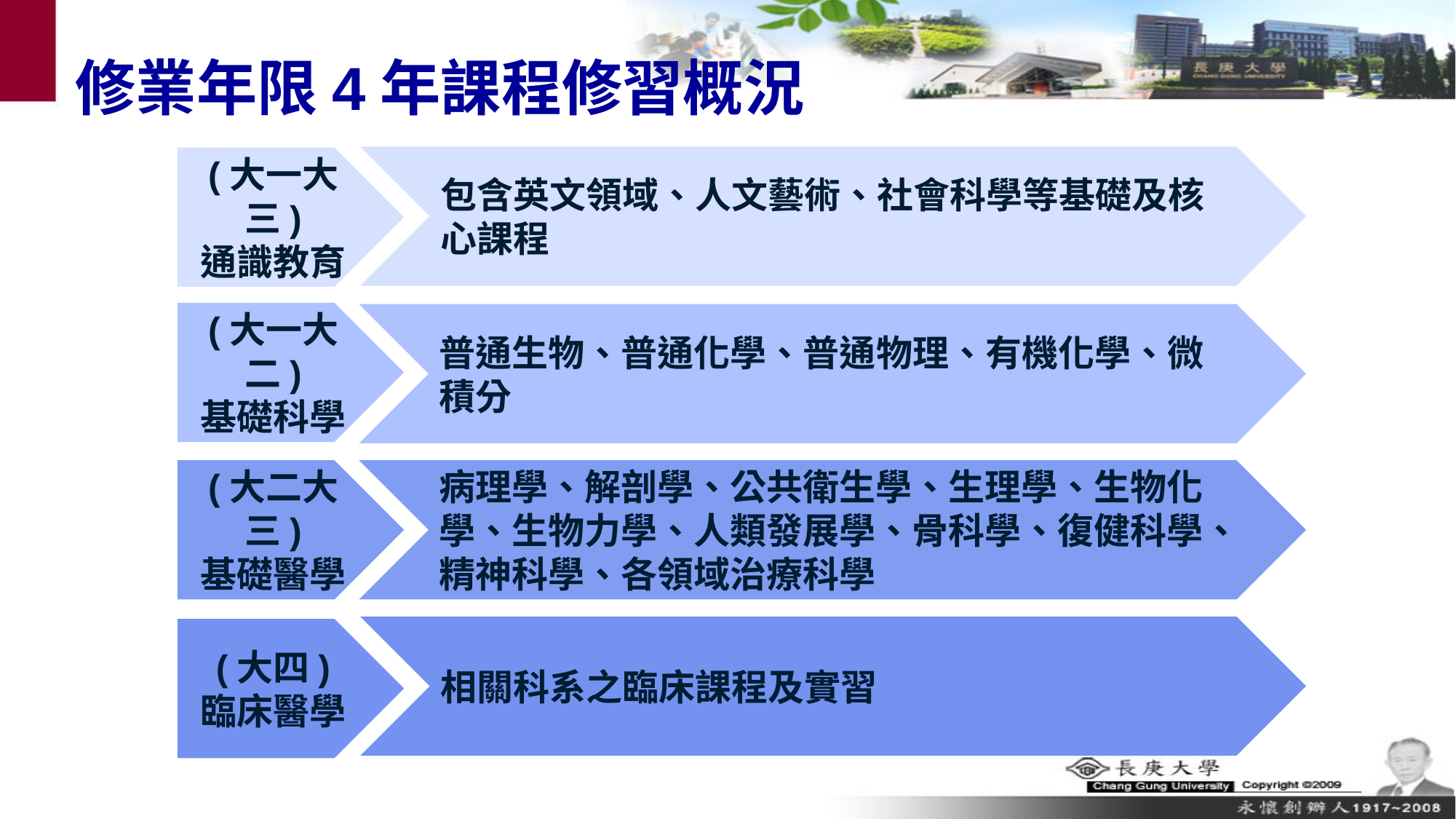

修業年限4年課程修習概況
包含英文領域、人文藝術、社會科學等基礎及核心課程
(大一大三)
通識教育
(大一大二)
基礎科學
普通生物、普通化學、普通物理、有機化學、微積分
(大二大三)
基礎醫學
病理學、解剖學、公共衛生學、生理學、生物化學、生物力學、人類發展學、骨科學、復健科學、精神科學、各領域治療科學
相關科系之臨床課程及實習
(大四)
臨床醫學